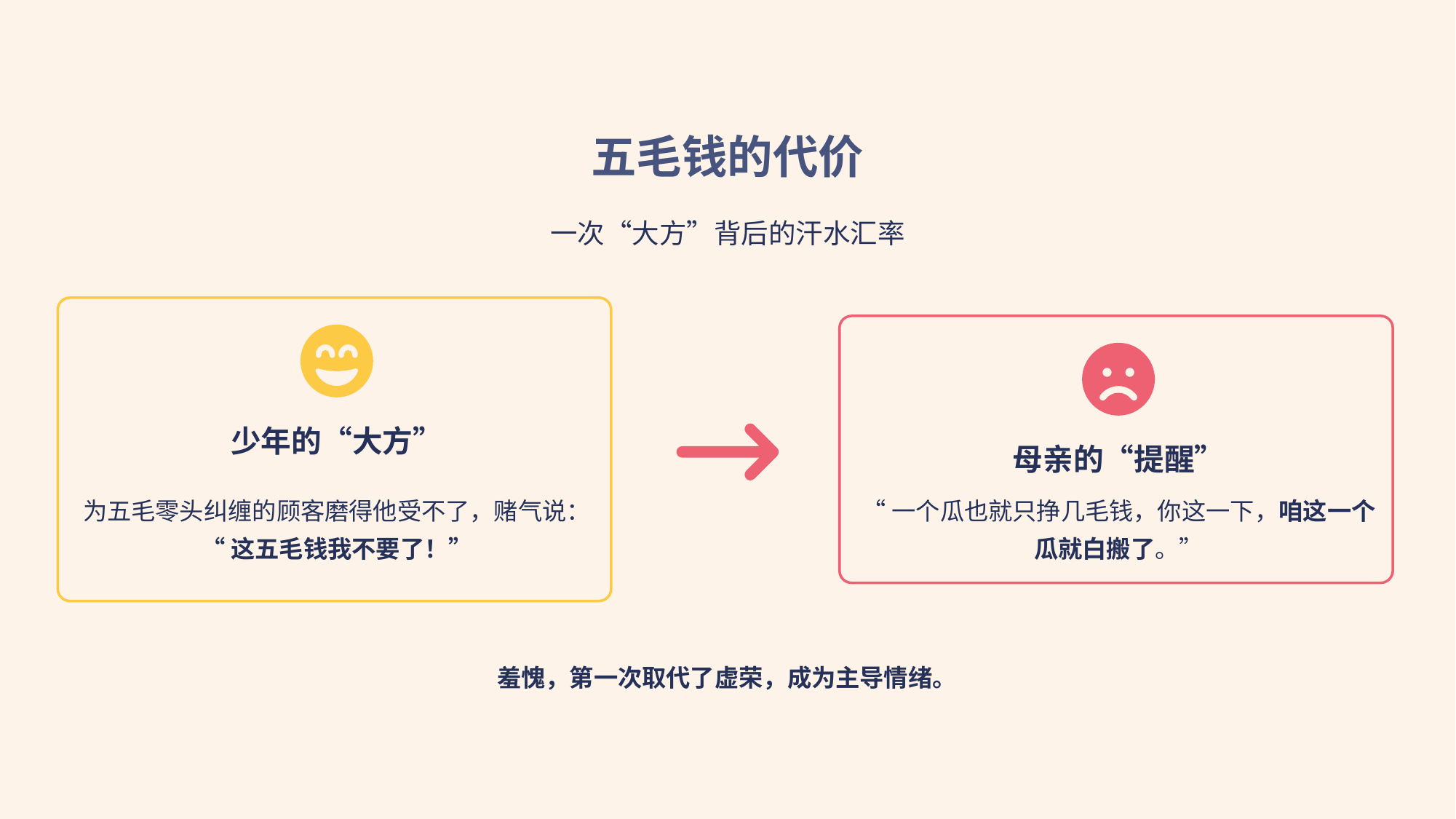

五毛钱的代价
一次“大方”背后的汗水汇率

少年的“大方”
母亲的“提醒”
为五毛零头纠缠的顾客磨得他受不了，赌气说：
“这五毛钱我不要了！”
“一个瓜也就只挣几毛钱，你这一下，咱这一个瓜就白搬了。”
羞愧，第一次取代了虚荣，成为主导情绪。